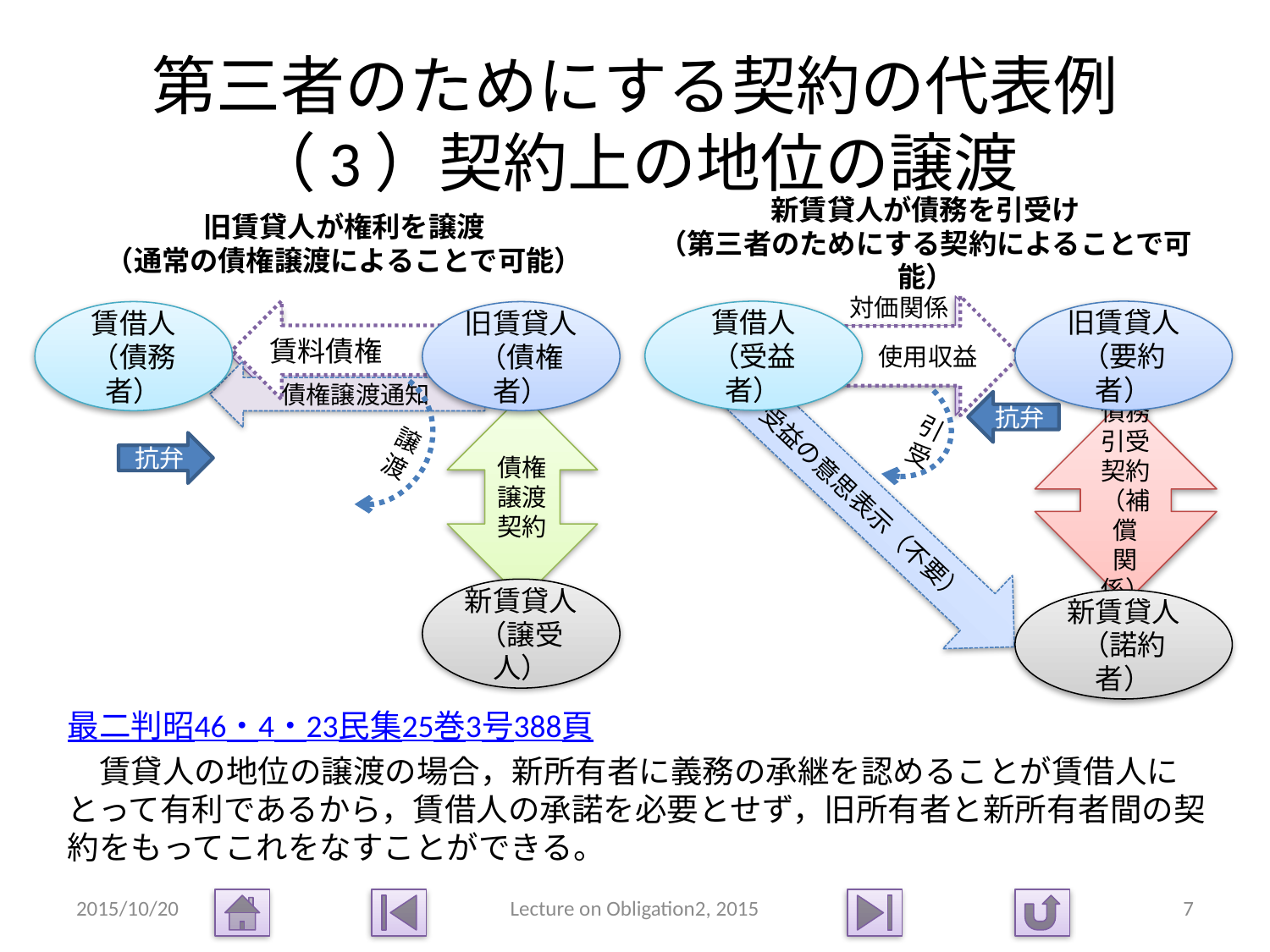

# 第三者のためにする契約の代表例（3）契約上の地位の譲渡
旧賃貸人が権利を譲渡
（通常の債権譲渡によることで可能）
新賃貸人が債務を引受け
（第三者のためにする契約によることで可能）
対価関係
使用収益
使用収益
賃料債権
賃借人
（受益者）
旧賃貸人
（要約者）
賃借人
（債務者）
旧賃貸人
（債権者）
賃料債権
債権譲渡通知
譲渡
引受
抗弁
債権譲渡
契約
債務引受契約（補償
関係）
抗弁
受益の意思表示（不要）
新賃貸人
（譲受人）
新賃貸人
（諾約者）
最二判昭46・4・23民集25巻3号388頁
　賃貸人の地位の譲渡の場合，新所有者に義務の承継を認めることが賃借人にとって有利であるから，賃借人の承諾を必要とせず，旧所有者と新所有者間の契約をもってこれをなすことができる。
2015/10/20
Lecture on Obligation2, 2015
7